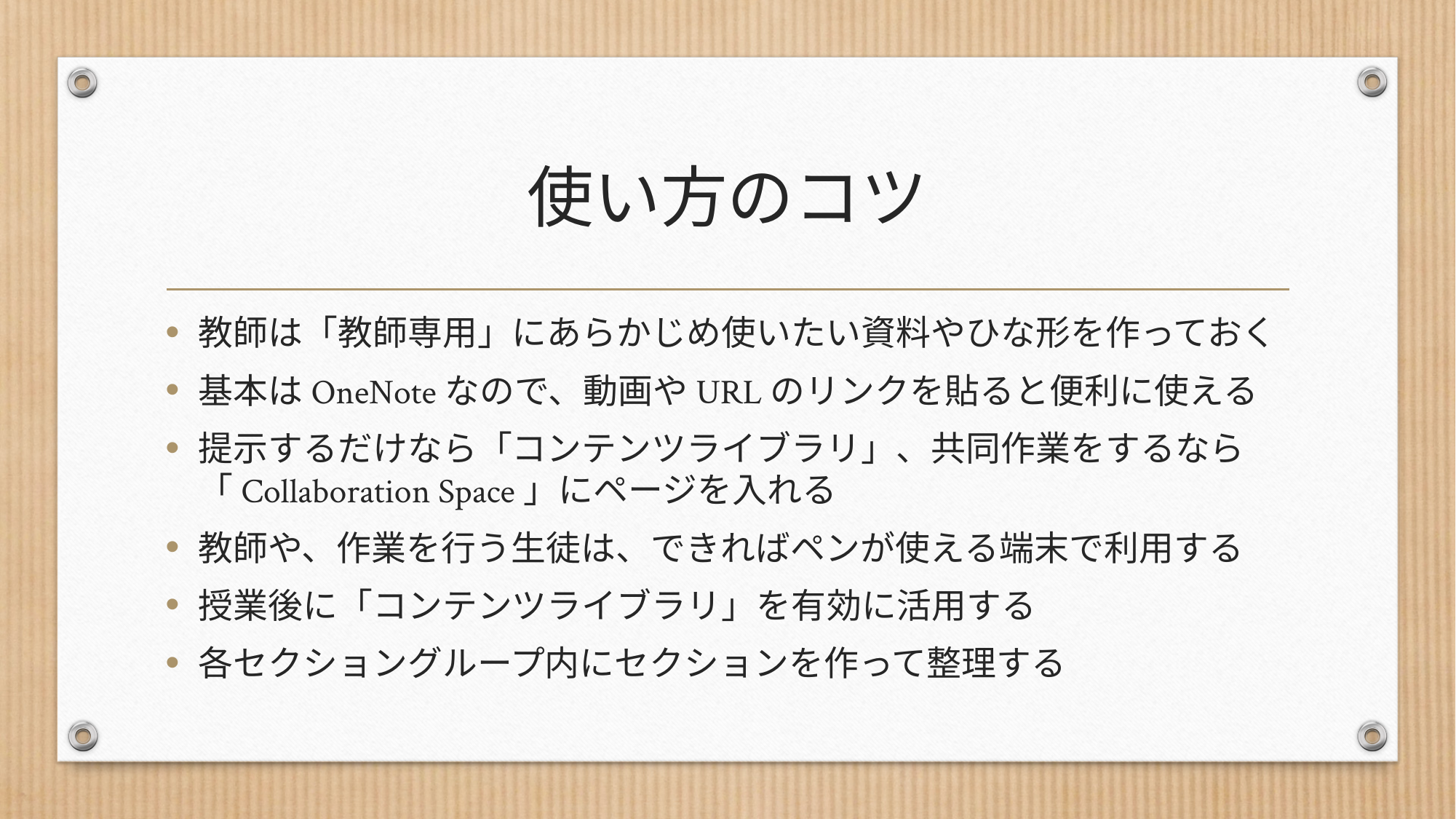

# 使い方のコツ
教師は「教師専用」にあらかじめ使いたい資料やひな形を作っておく
基本はOneNoteなので、動画やURLのリンクを貼ると便利に使える
提示するだけなら「コンテンツライブラリ」、共同作業をするなら「Collaboration Space」にページを入れる
教師や、作業を行う生徒は、できればペンが使える端末で利用する
授業後に「コンテンツライブラリ」を有効に活用する
各セクショングループ内にセクションを作って整理する